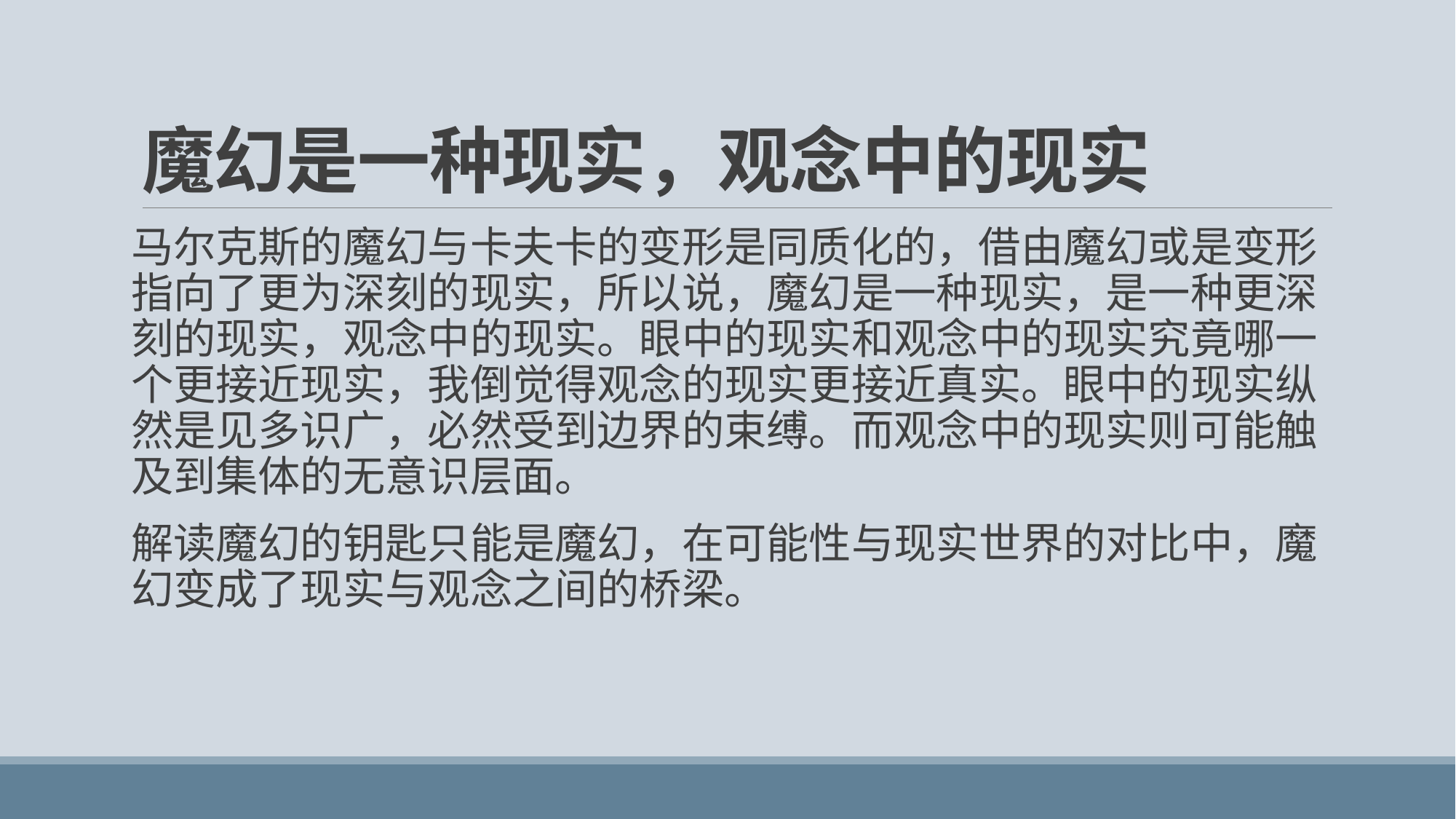

# 魔幻是一种现实，观念中的现实
马尔克斯的魔幻与卡夫卡的变形是同质化的，借由魔幻或是变形指向了更为深刻的现实，所以说，魔幻是一种现实，是一种更深刻的现实，观念中的现实。眼中的现实和观念中的现实究竟哪一个更接近现实，我倒觉得观念的现实更接近真实。眼中的现实纵然是见多识广，必然受到边界的束缚。而观念中的现实则可能触及到集体的无意识层面。
解读魔幻的钥匙只能是魔幻，在可能性与现实世界的对比中，魔幻变成了现实与观念之间的桥梁。